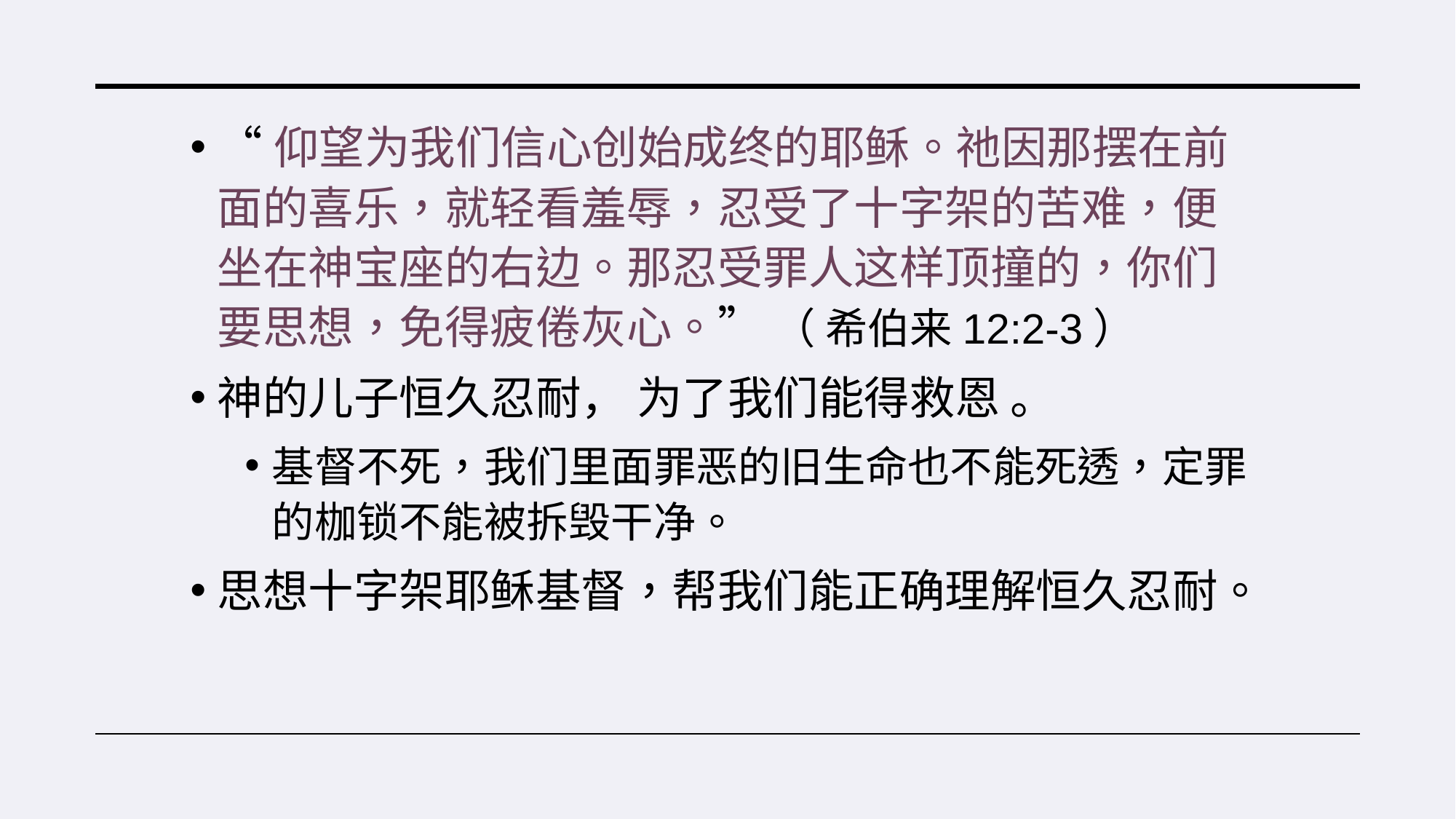

“仰望为我们信心创始成终的耶稣。祂因那摆在前面的喜乐，就轻看羞辱，忍受了十字架的苦难，便坐在神宝座的右边。那忍受罪人这样顶撞的，你们要思想，免得疲倦灰心。” （ 希伯来12:2-3）
神的儿子恒久忍耐， 为了我们能得救恩 。
基督不死，我们里面罪恶的旧生命也不能死透，定罪的枷锁不能被拆毁干净。
思想十字架耶稣基督，帮我们能正确理解恒久忍耐。